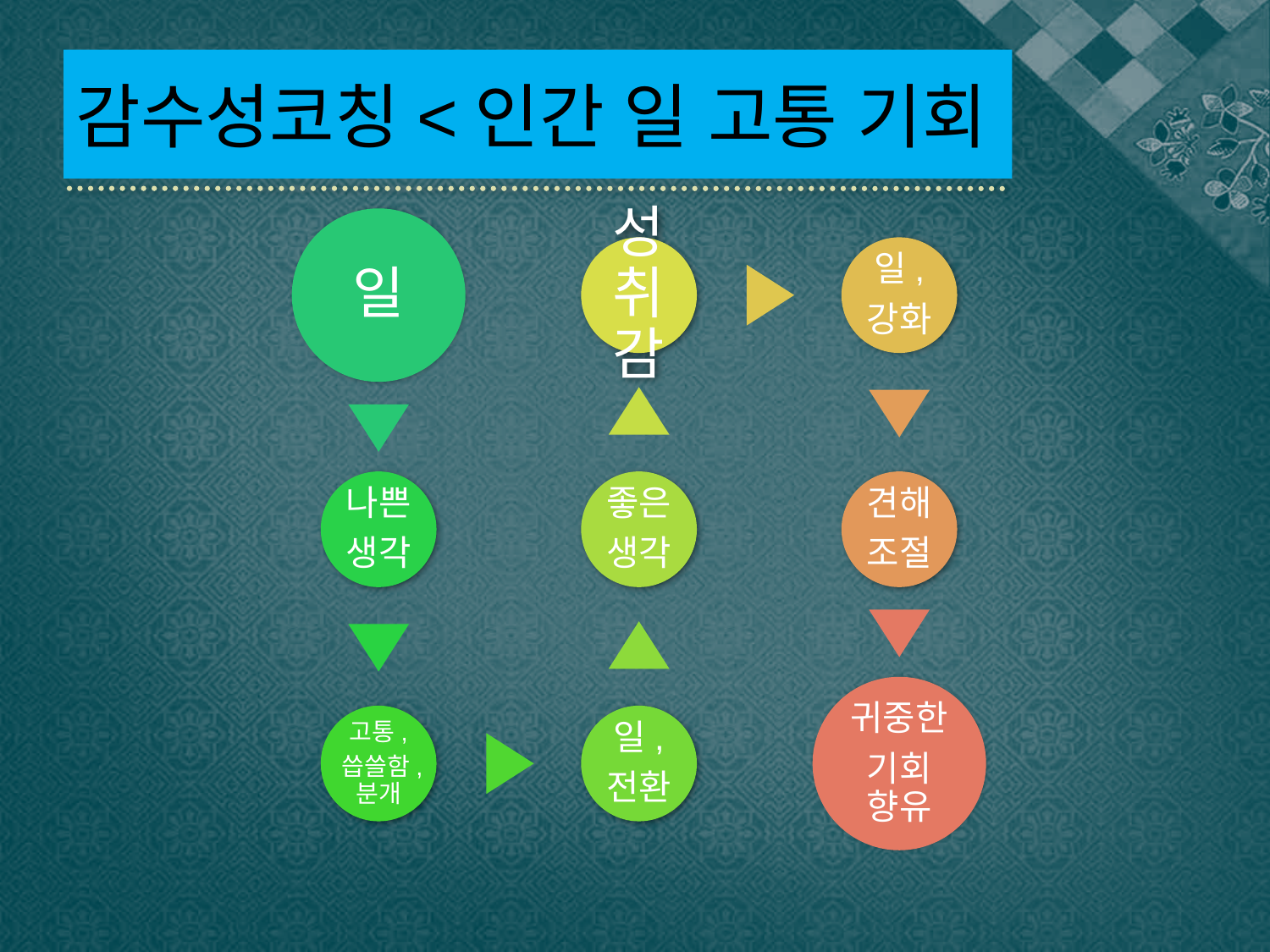

# 감수성코칭<인간 일 고통 기회
일
나쁜
생각
고통,
씁쓸함,분개
일,
전환
좋은
생각
성취감
일,
강화
견해
조절
귀중한
기회 향유